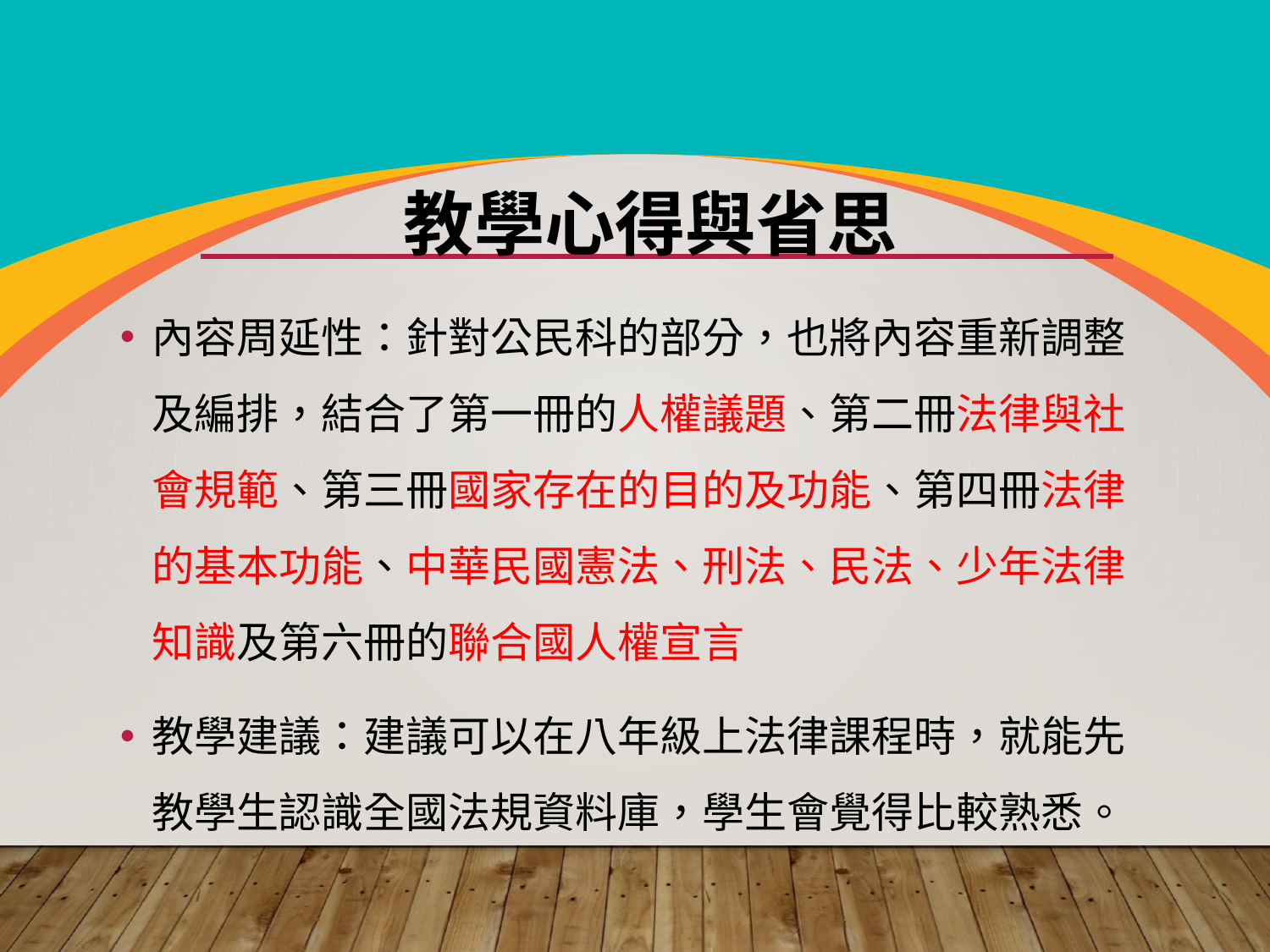

# 教學心得與省思
內容周延性：針對公民科的部分，也將內容重新調整及編排，結合了第一冊的人權議題、第二冊法律與社會規範、第三冊國家存在的目的及功能、第四冊法律的基本功能、中華民國憲法、刑法、民法、少年法律知識及第六冊的聯合國人權宣言
教學建議：建議可以在八年級上法律課程時，就能先教學生認識全國法規資料庫，學生會覺得比較熟悉。